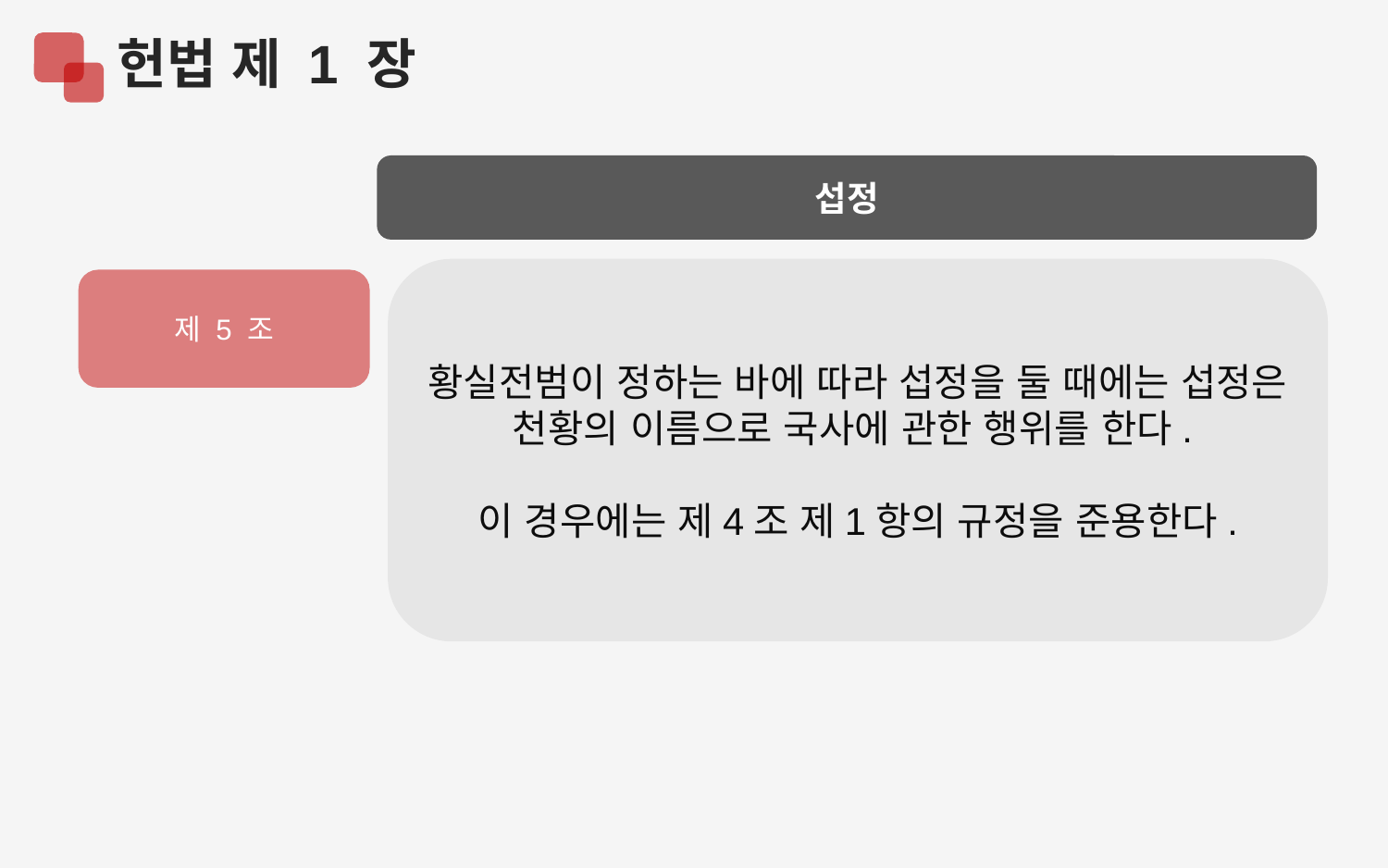

헌법 제 1 장

섭정
황실전범이 정하는 바에 따라 섭정을 둘 때에는 섭정은 천황의 이름으로 국사에 관한 행위를 한다.

이 경우에는 제4조 제1항의 규정을 준용한다.
제 5 조